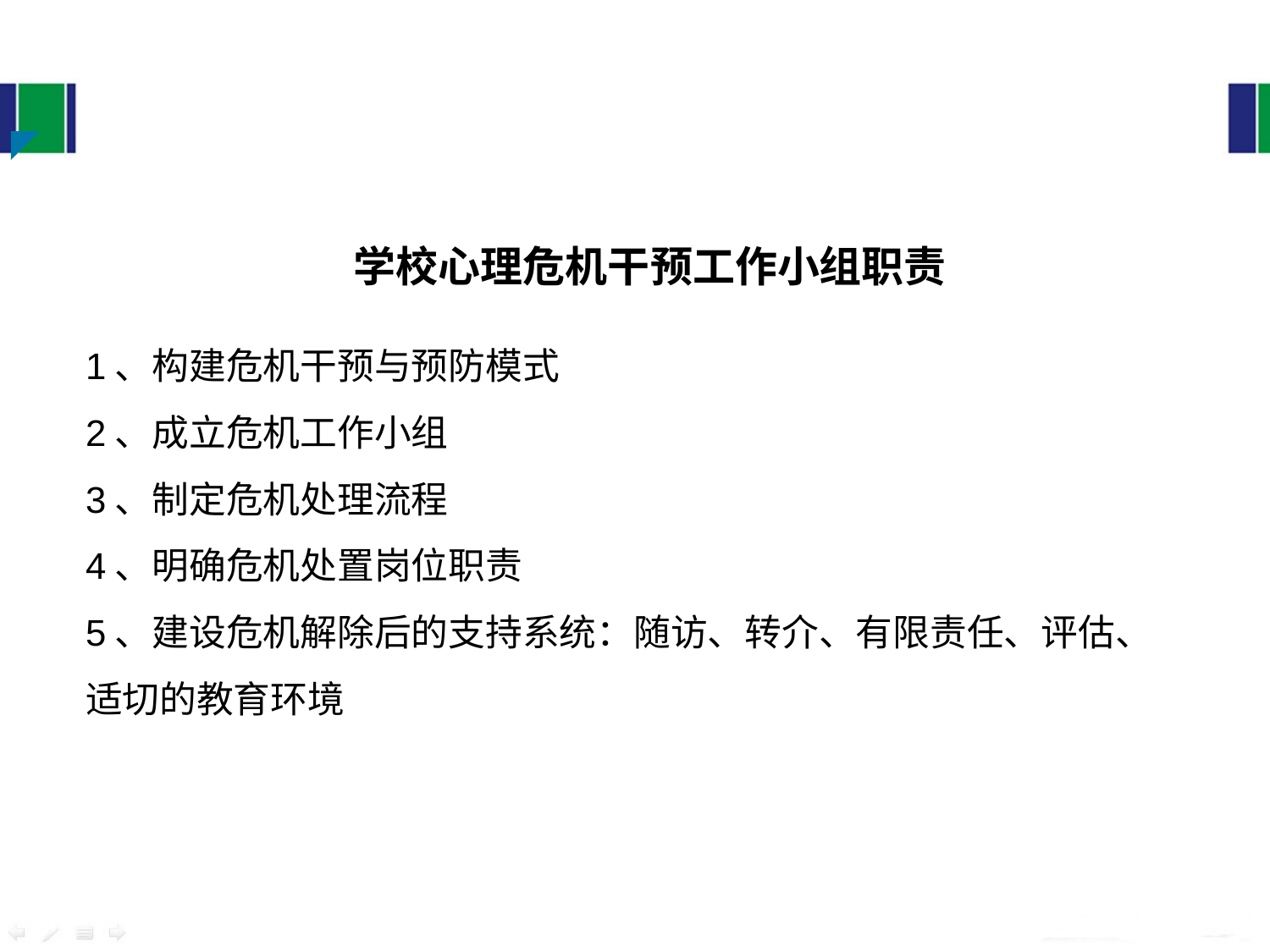

学校心理危机干预工作小组职责
1、构建危机干预与预防模式
2、成立危机工作小组
3、制定危机处理流程
4、明确危机处置岗位职责
5、建设危机解除后的支持系统：随访、转介、有限责任、评估、适切的教育环境